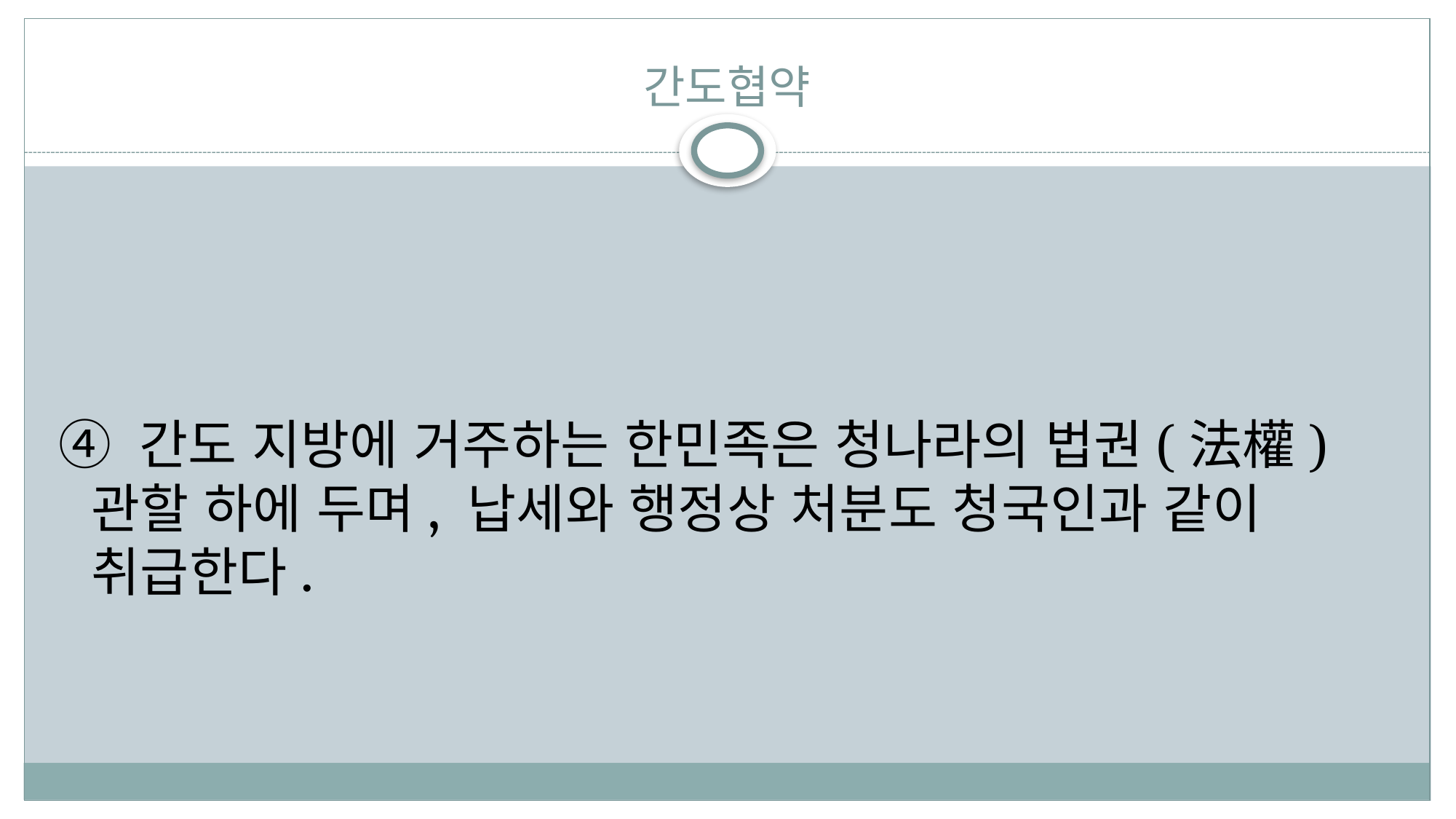

# 간도협약

④ 간도 지방에 거주하는 한민족은 청나라의 법권(法權) 관할 하에 두며, 납세와 행정상 처분도 청국인과 같이 취급한다.